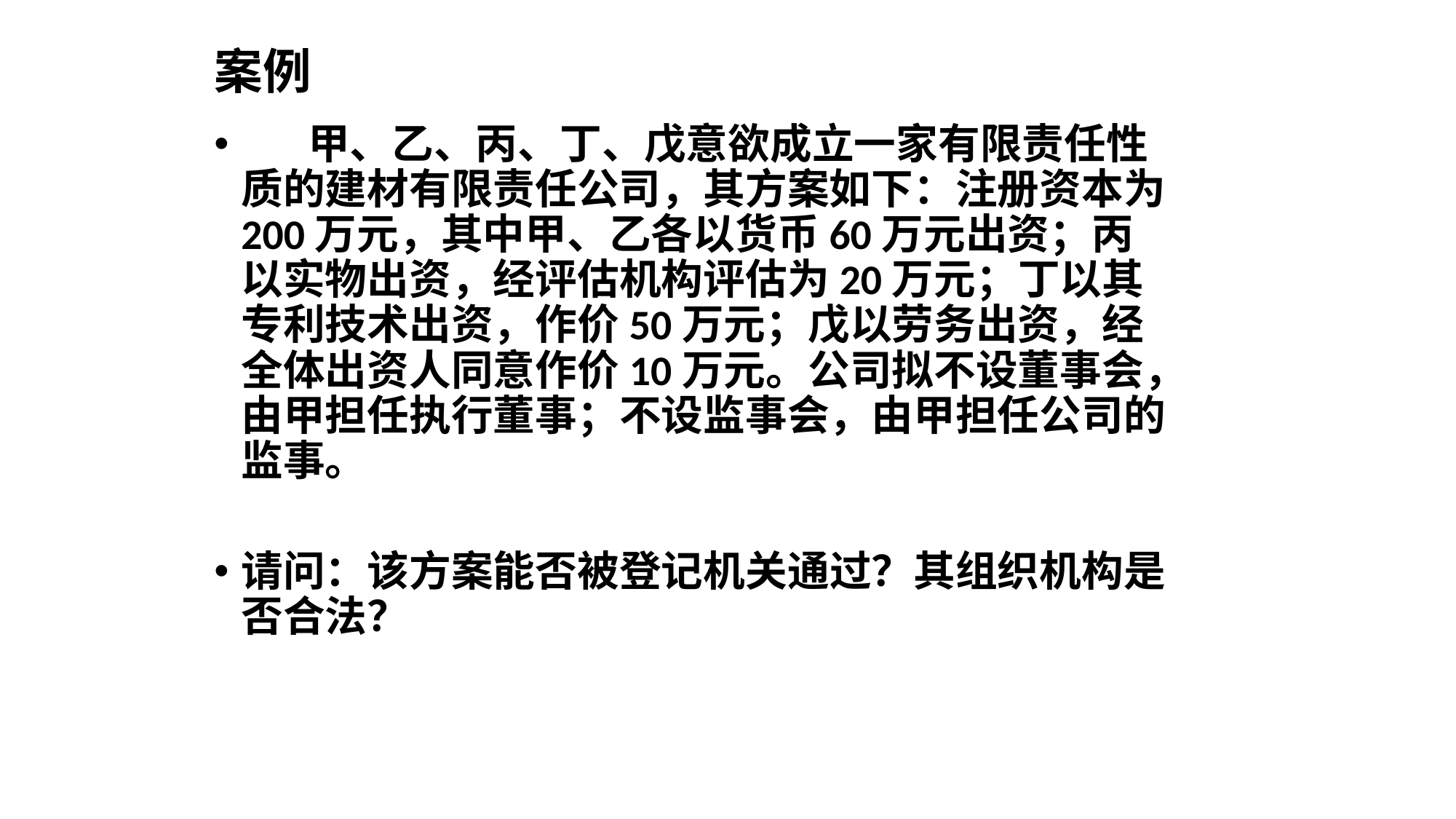

# 案例
      甲、乙、丙、丁、戊意欲成立一家有限责任性质的建材有限责任公司，其方案如下：注册资本为200万元，其中甲、乙各以货币60万元出资；丙以实物出资，经评估机构评估为20万元；丁以其专利技术出资，作价50万元；戊以劳务出资，经全体出资人同意作价10万元。公司拟不设董事会，由甲担任执行董事；不设监事会，由甲担任公司的监事。
请问：该方案能否被登记机关通过？其组织机构是否合法？